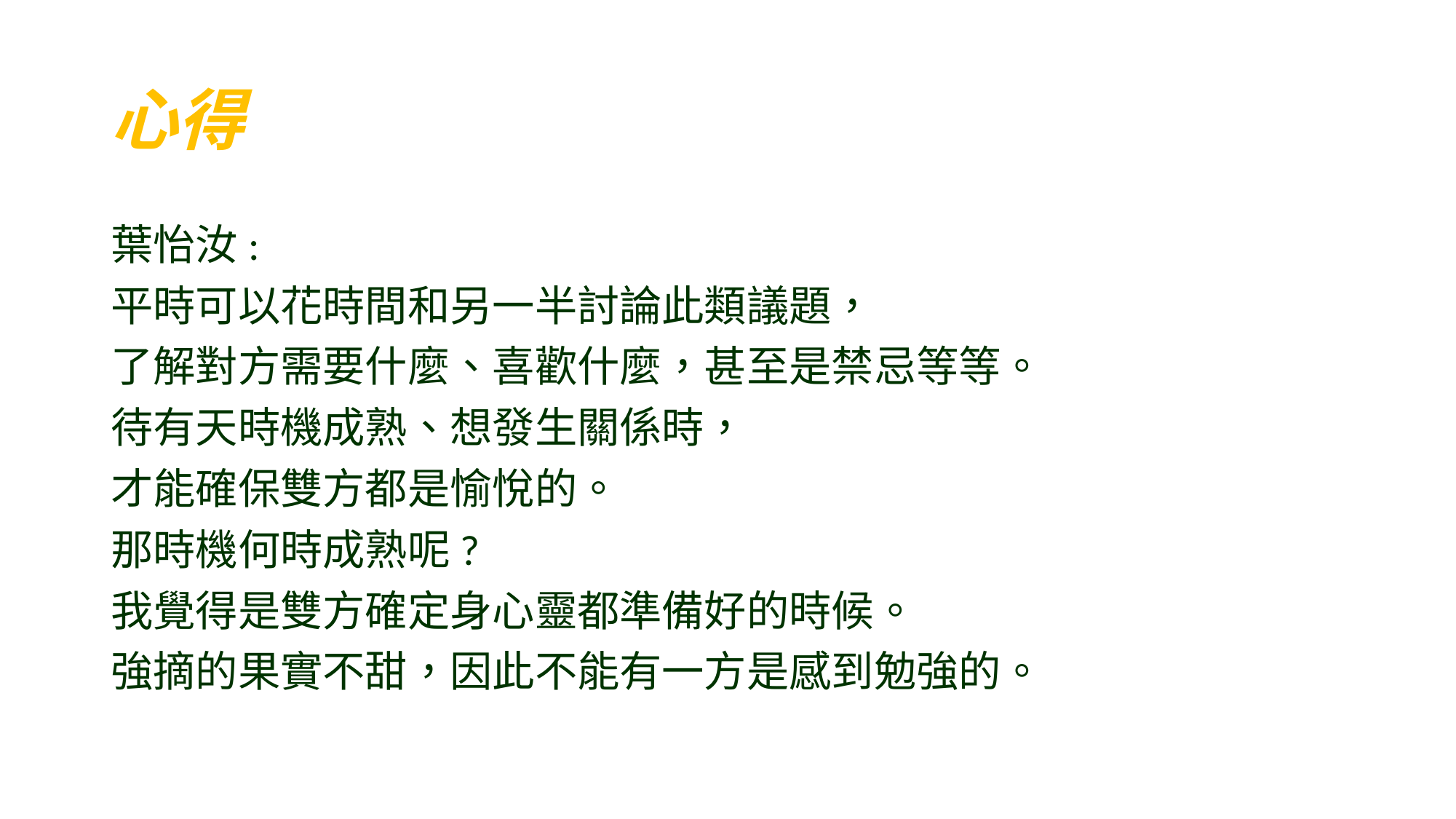

# 心得
葉怡汝:
平時可以花時間和另一半討論此類議題，
了解對方需要什麼、喜歡什麼，甚至是禁忌等等。
待有天時機成熟、想發生關係時，
才能確保雙方都是愉悅的。
那時機何時成熟呢?
我覺得是雙方確定身心靈都準備好的時候。
強摘的果實不甜，因此不能有一方是感到勉強的。